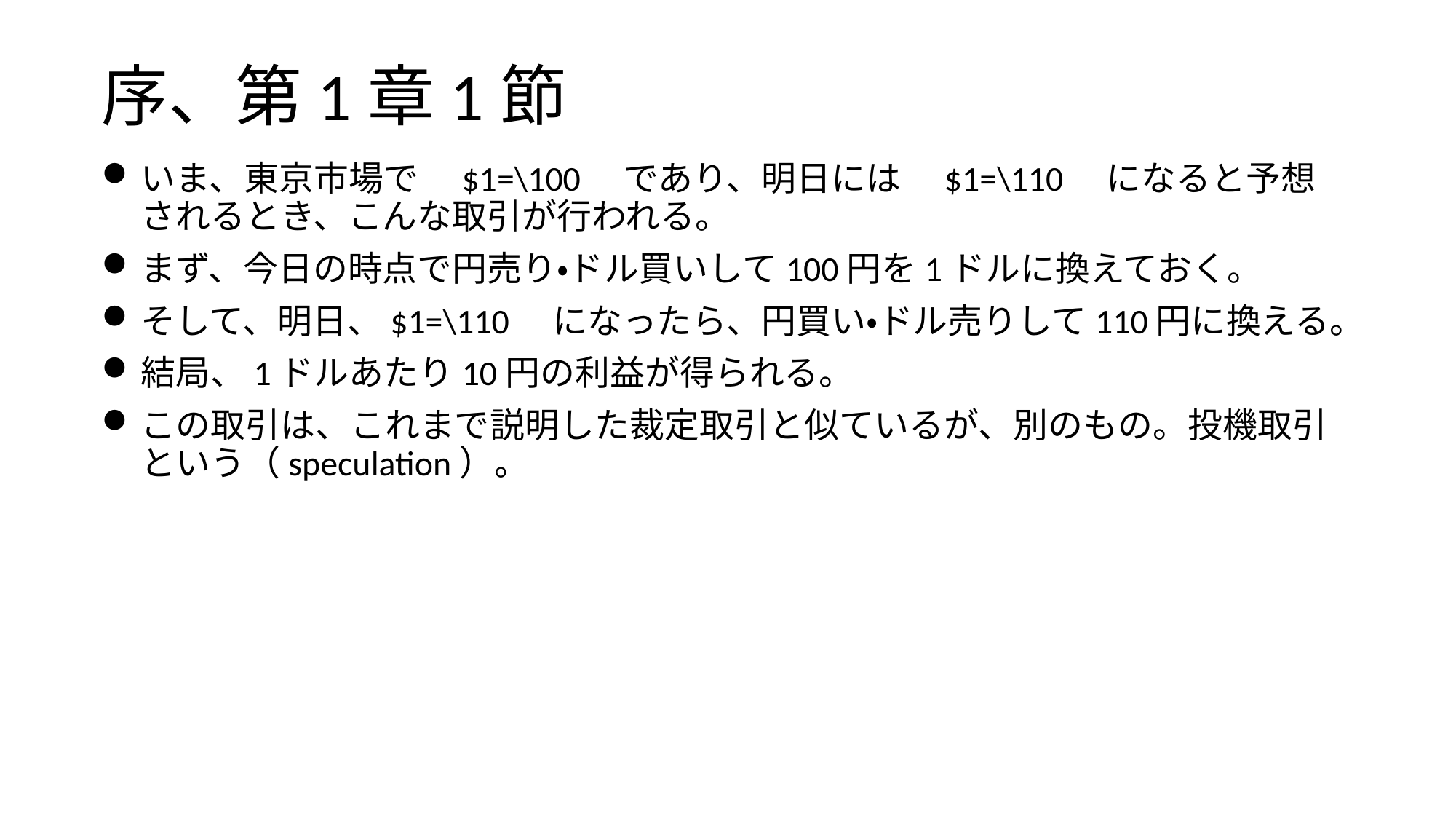

# 序、第1章1節
いま、東京市場で　$1=\100　であり、明日には　$1=\110　になると予想されるとき、こんな取引が行われる。
まず、今日の時点で円売り・ドル買いして100円を1ドルに換えておく。
そして、明日、$1=\110　になったら、円買い・ドル売りして110円に換える。
結局、1ドルあたり10円の利益が得られる。
この取引は、これまで説明した裁定取引と似ているが、別のもの。投機取引という（speculation）。